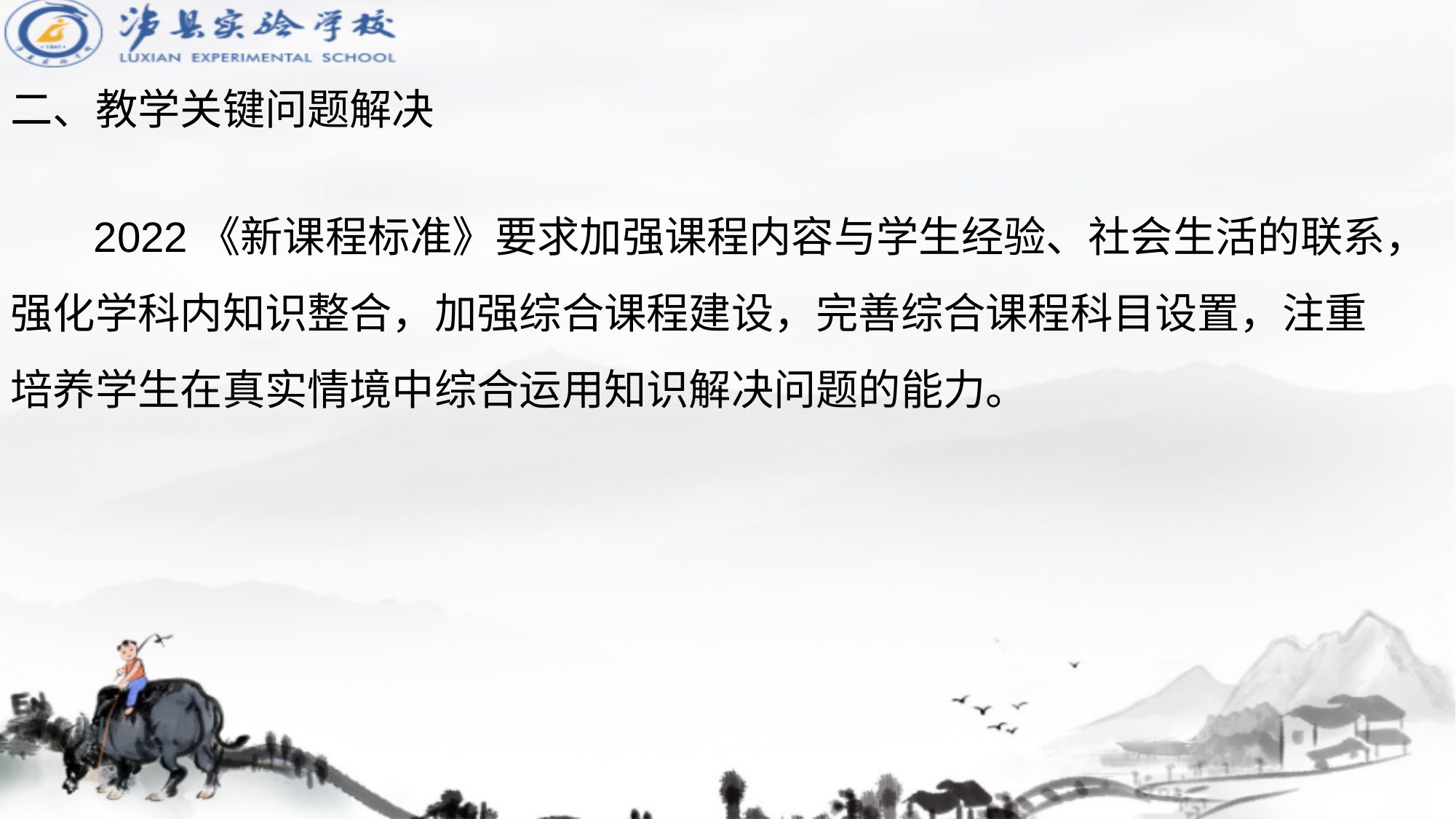

二、教学关键问题解决

       2022《新课程标准》要求加强课程内容与学生经验、社会生活的联系，强化学科内知识整合，加强综合课程建设，完善综合课程科目设置，注重培养学生在真实情境中综合运用知识解决问题的能力。